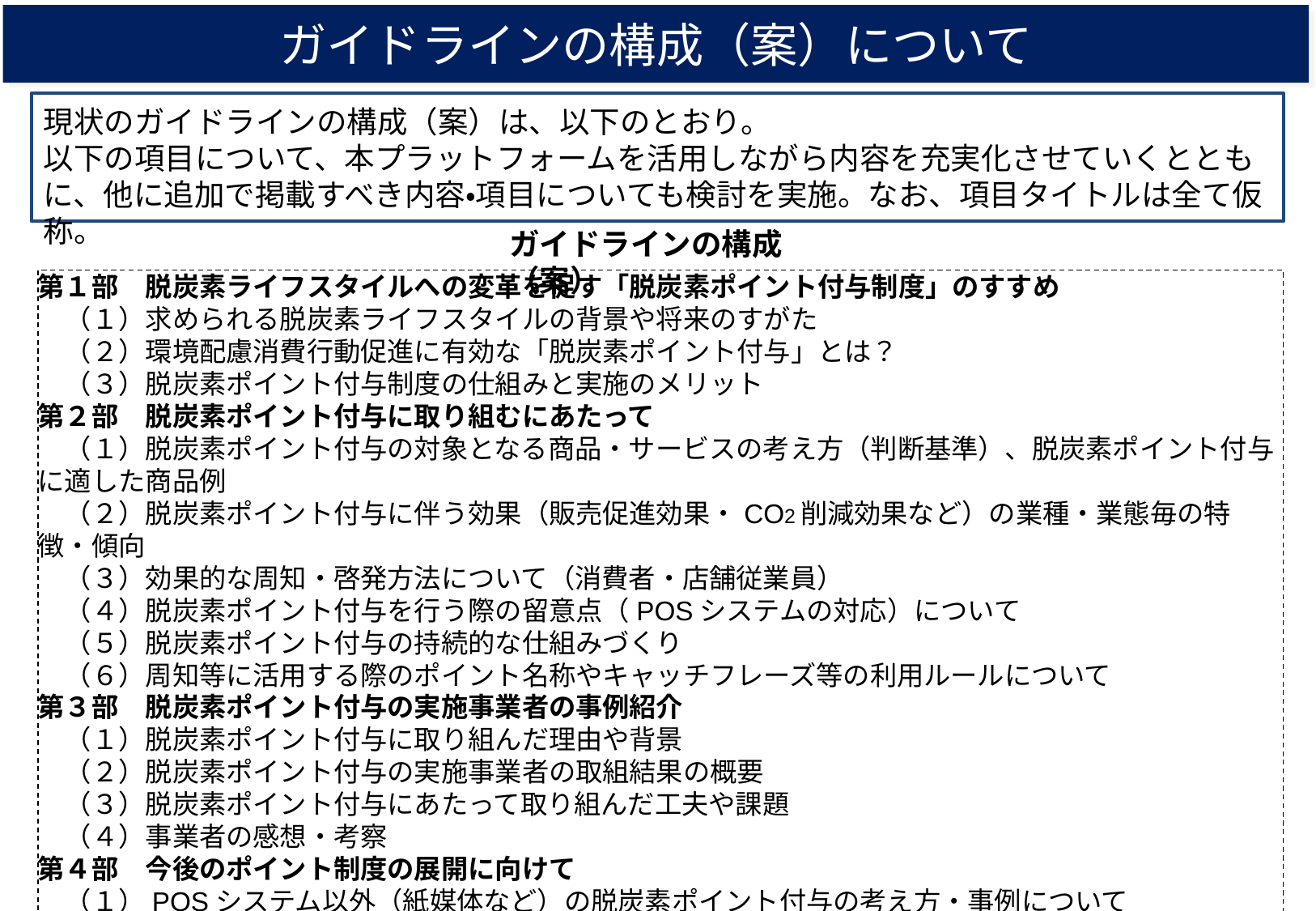

ガイドラインの構成（案）について

現状のガイドラインの構成（案）は、以下のとおり。
以下の項目について、本プラットフォームを活用しながら内容を充実化させていくとともに、他に追加で掲載すべき内容・項目についても検討を実施。なお、項目タイトルは全て仮称。

ガイドラインの構成（案）
第１部　脱炭素ライフスタイルへの変革を促す「脱炭素ポイント付与制度」のすすめ
　（１）求められる脱炭素ライフスタイルの背景や将来のすがた
　（２）環境配慮消費行動促進に有効な「脱炭素ポイント付与」とは？
　（３）脱炭素ポイント付与制度の仕組みと実施のメリット
第２部　脱炭素ポイント付与に取り組むにあたって
　（１）脱炭素ポイント付与の対象となる商品・サービスの考え方（判断基準）、脱炭素ポイント付与に適した商品例
　（２）脱炭素ポイント付与に伴う効果（販売促進効果・CO2削減効果など）の業種・業態毎の特徴・傾向
　（３）効果的な周知・啓発方法について（消費者・店舗従業員）
　（４）脱炭素ポイント付与を行う際の留意点（POSシステムの対応）について
　（５）脱炭素ポイント付与の持続的な仕組みづくり
　（６）周知等に活用する際のポイント名称やキャッチフレーズ等の利用ルールについて
第３部　脱炭素ポイント付与の実施事業者の事例紹介
　（１）脱炭素ポイント付与に取り組んだ理由や背景
　（２）脱炭素ポイント付与の実施事業者の取組結果の概要
　（３）脱炭素ポイント付与にあたって取り組んだ工夫や課題
　（４）事業者の感想・考察
第４部　今後のポイント制度の展開に向けて
　（１）POSシステム以外（紙媒体など）の脱炭素ポイント付与の考え方・事例について
　（２）脱炭素ポイント付与とカーボンフットプリントとの連携について